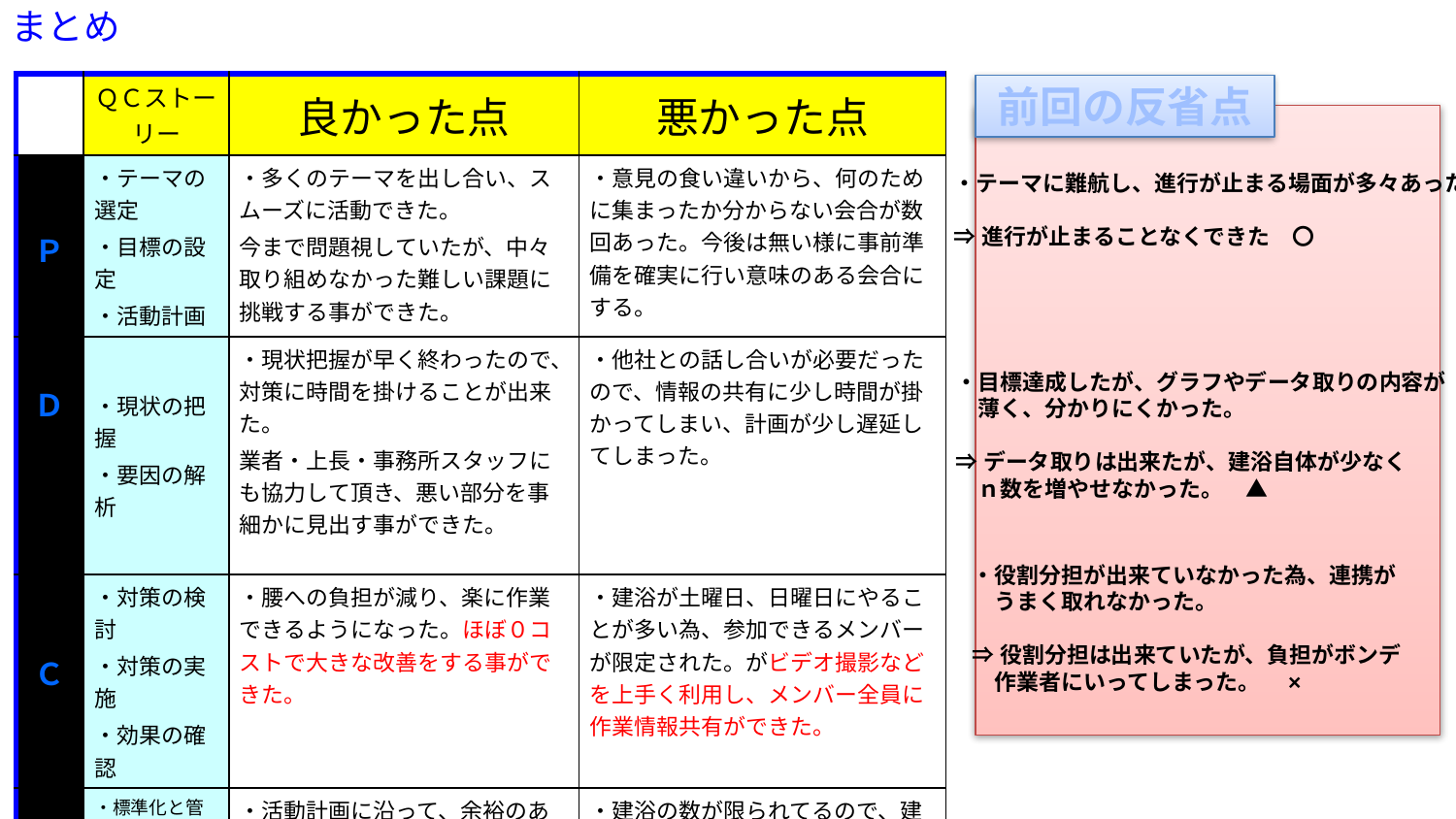

まとめ
|  | ＱＣストーリー | 良かった点 | 悪かった点 |
| --- | --- | --- | --- |
| Ｐ | ・テーマの選定 ・目標の設定 ・活動計画 | ・多くのテーマを出し合い、スムーズに活動できた。 今まで問題視していたが、中々取り組めなかった難しい課題に挑戦する事ができた。 | ・意見の食い違いから、何のために集まったか分からない会合が数回あった。今後は無い様に事前準備を確実に行い意味のある会合にする。 |
| Ｄ | ・現状の把握 ・要因の解析 | ・現状把握が早く終わったので、対策に時間を掛けることが出来た。 業者・上長・事務所スタッフにも協力して頂き、悪い部分を事細かに見出す事ができた。 | ・他社との話し合いが必要だったので、情報の共有に少し時間が掛かってしまい、計画が少し遅延してしまった。 |
| Ｃ | ・対策の検討 ・対策の実施 ・効果の確認 | ・腰への負担が減り、楽に作業できるようになった。ほぼ０コストで大きな改善をする事ができた。 | ・建浴が土曜日、日曜日にやることが多い為、参加できるメンバーが限定された。がビデオ撮影などを上手く利用し、メンバー全員に作業情報共有ができた。 |
| Ａ | ・標準化と管理の　定着（歯止め） ・活動の反省 ・今後の課題 | ・活動計画に沿って、余裕のある活動が出来た。 | ・建浴の数が限られてるので、建浴作業者への負担が大きかった。 |
前回の反省点

・テーマに難航し、進行が止まる場面が多々あった。

⇒進行が止まることなくできた　〇
・目標達成したが、グラフやデータ取りの内容が
　薄く、分かりにくかった。

⇒データ取りは出来たが、建浴自体が少なく
　ｎ数を増やせなかった。　▲
・役割分担が出来ていなかった為、連携が
　うまく取れなかった。

⇒役割分担は出来ていたが、負担がボンデ
　作業者にいってしまった。　×